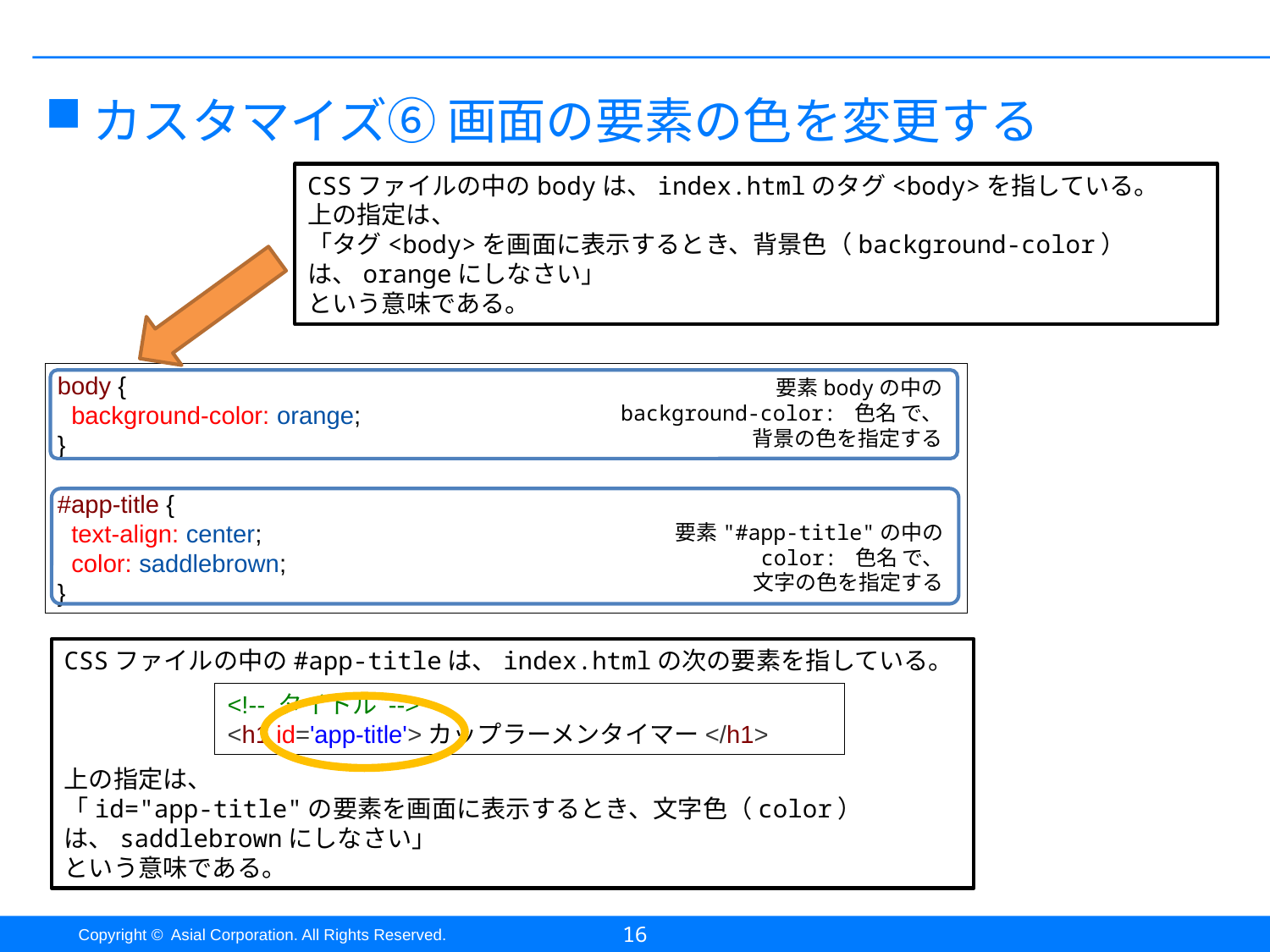

#

カスタマイズ⑥ 画面の要素の色を変更する

CSSファイルの中のbodyは、index.htmlのタグ<body>を指している。
上の指定は、
「タグ<body>を画面に表示するとき、背景色（background-color）は、orangeにしなさい」
という意味である。

body {
  background-color: orange;
}
#app-title {
  text-align: center;
  color: saddlebrown;
}
要素bodyの中の
background-color: 色名 で、
背景の色を指定する
要素"#app-title"の中の
color: 色名 で、
文字の色を指定する
CSSファイルの中の#app-titleは、index.htmlの次の要素を指している。

上の指定は、
「id="app-title"の要素を画面に表示するとき、文字色（color）は、saddlebrownにしなさい」
という意味である。
<!-- タイトル -->
<h1 id='app-title'>カップラーメンタイマー</h1>

16